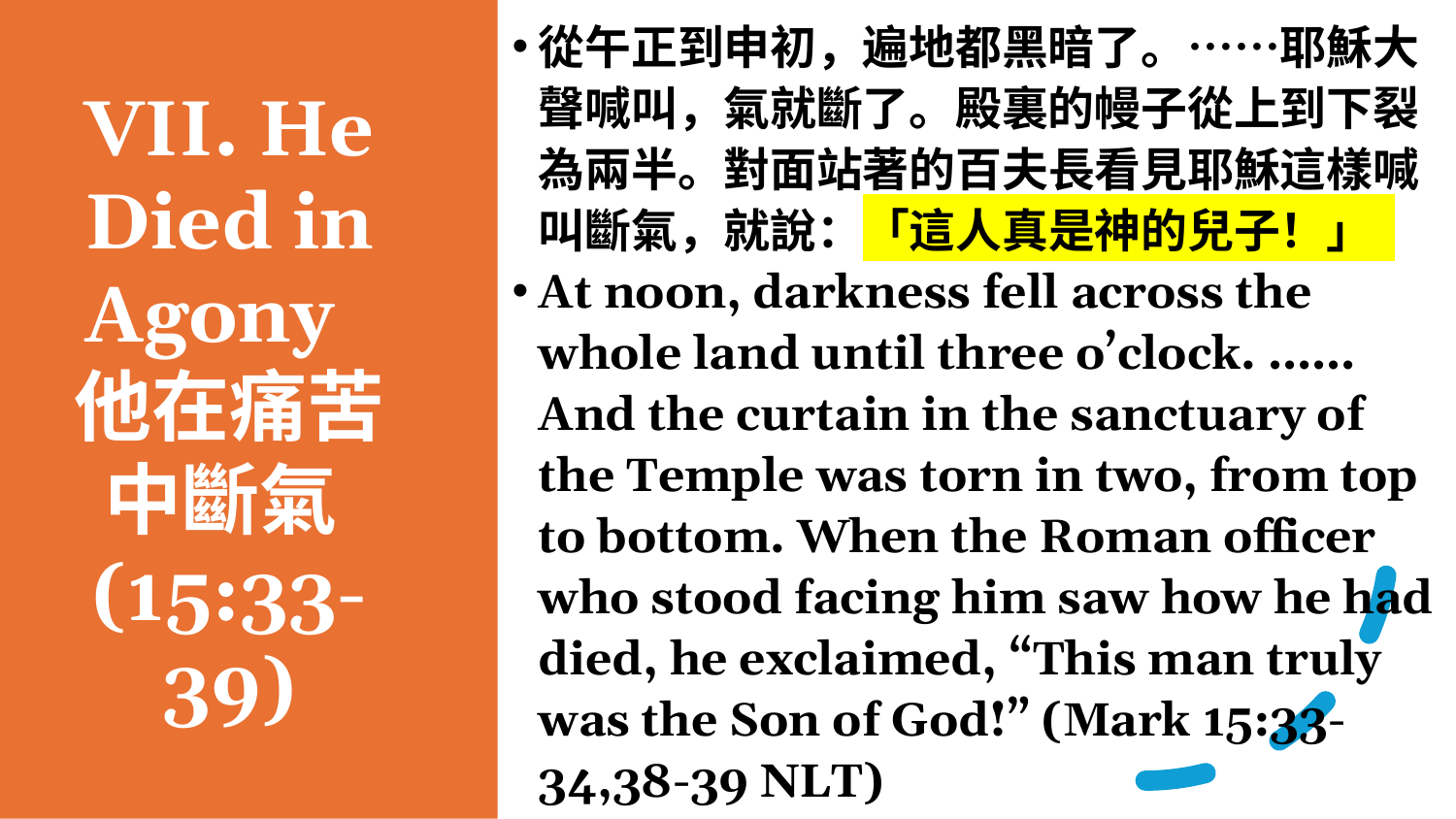

從午正到申初，遍地都黑暗了。……耶穌大聲喊叫，氣就斷了。殿裏的幔子從上到下裂為兩半。對面站著的百夫長看見耶穌這樣喊叫斷氣，就說：「這人真是神的兒子！」
At noon, darkness fell across the whole land until three o’clock. ……And the curtain in the sanctuary of the Temple was torn in two, from top to bottom. When the Roman officer who stood facing him saw how he had died, he exclaimed, “This man truly was the Son of God!” (Mark 15:33-34,38-39 NLT)
# VII. He Died in Agony 他在痛苦中斷氣 (15:33-39)